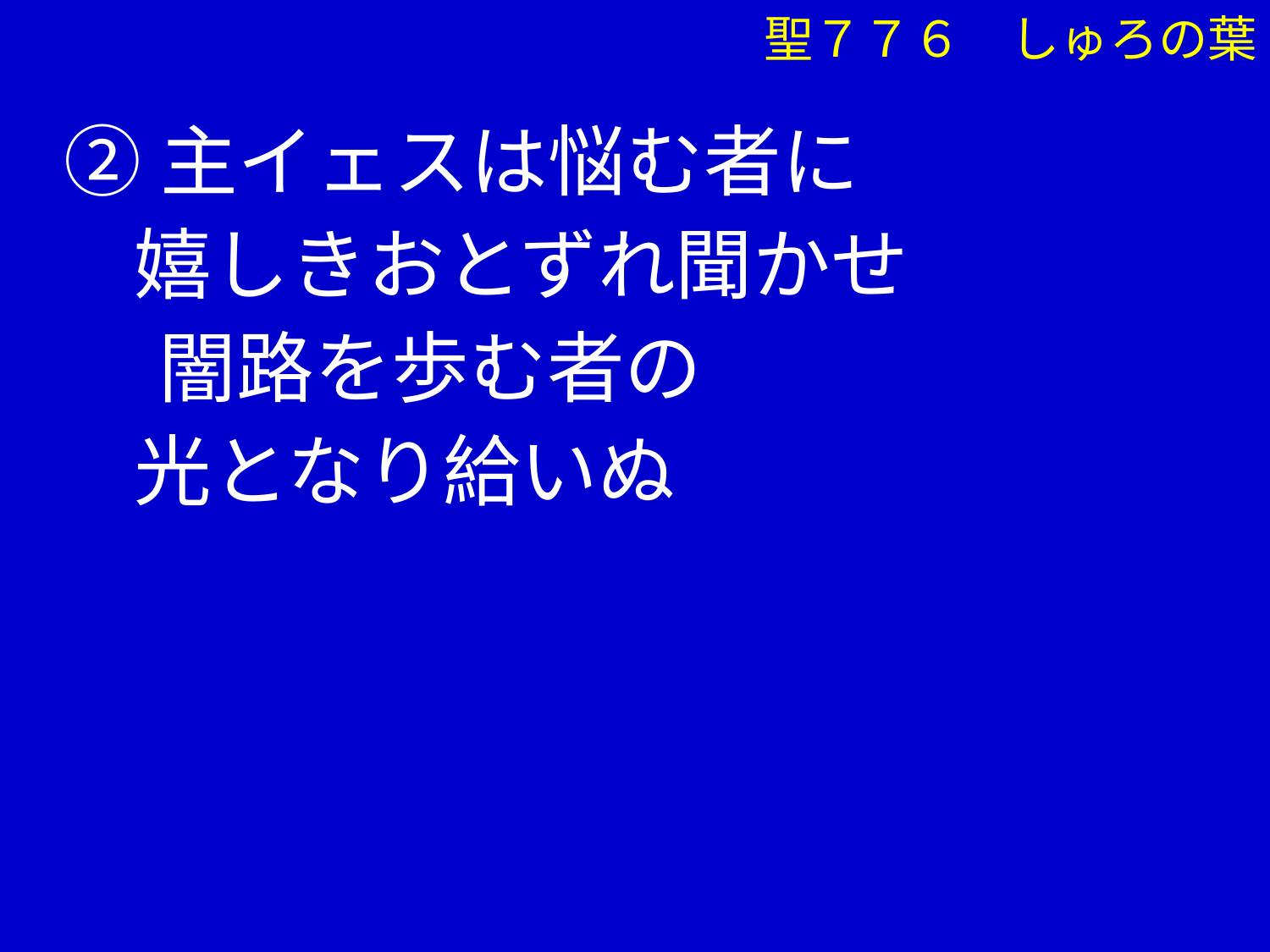

聖７７６　しゅろの葉
②主イェスは悩む者に
   嬉しきおとずれ聞かせ
　 闇路を歩む者の
   光となり給いぬ